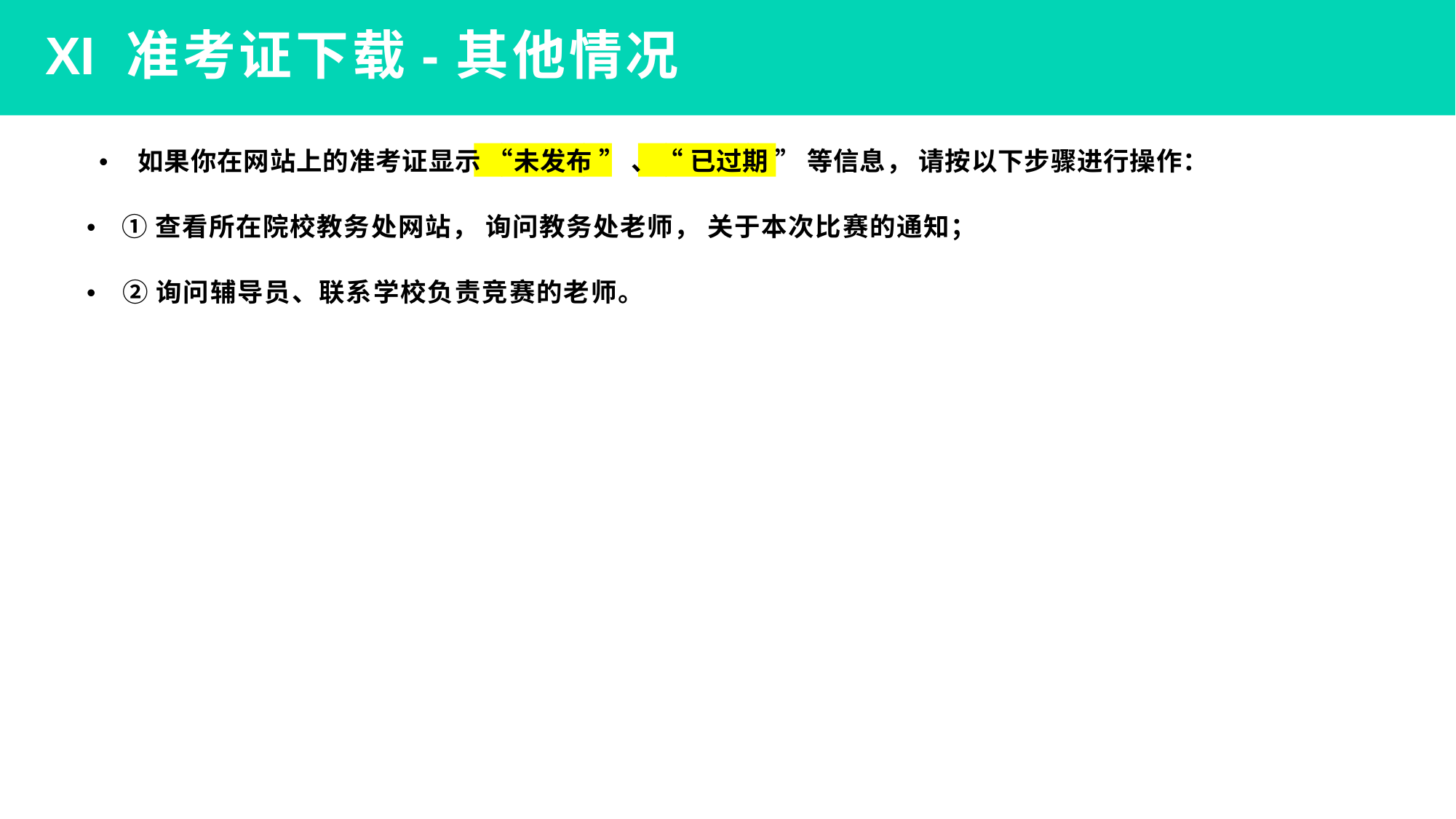

XI 准考证下载-其他情况

•   如果你在网站上的准考证显示 “未发布 ” 、“ 已过期 ” 等信息， 请按以下步骤进行操作：

•   ①查看所在院校教务处网站， 询问教务处老师， 关于本次比赛的通知；

•   ②询问辅导员、联系学校负责竞赛的老师。